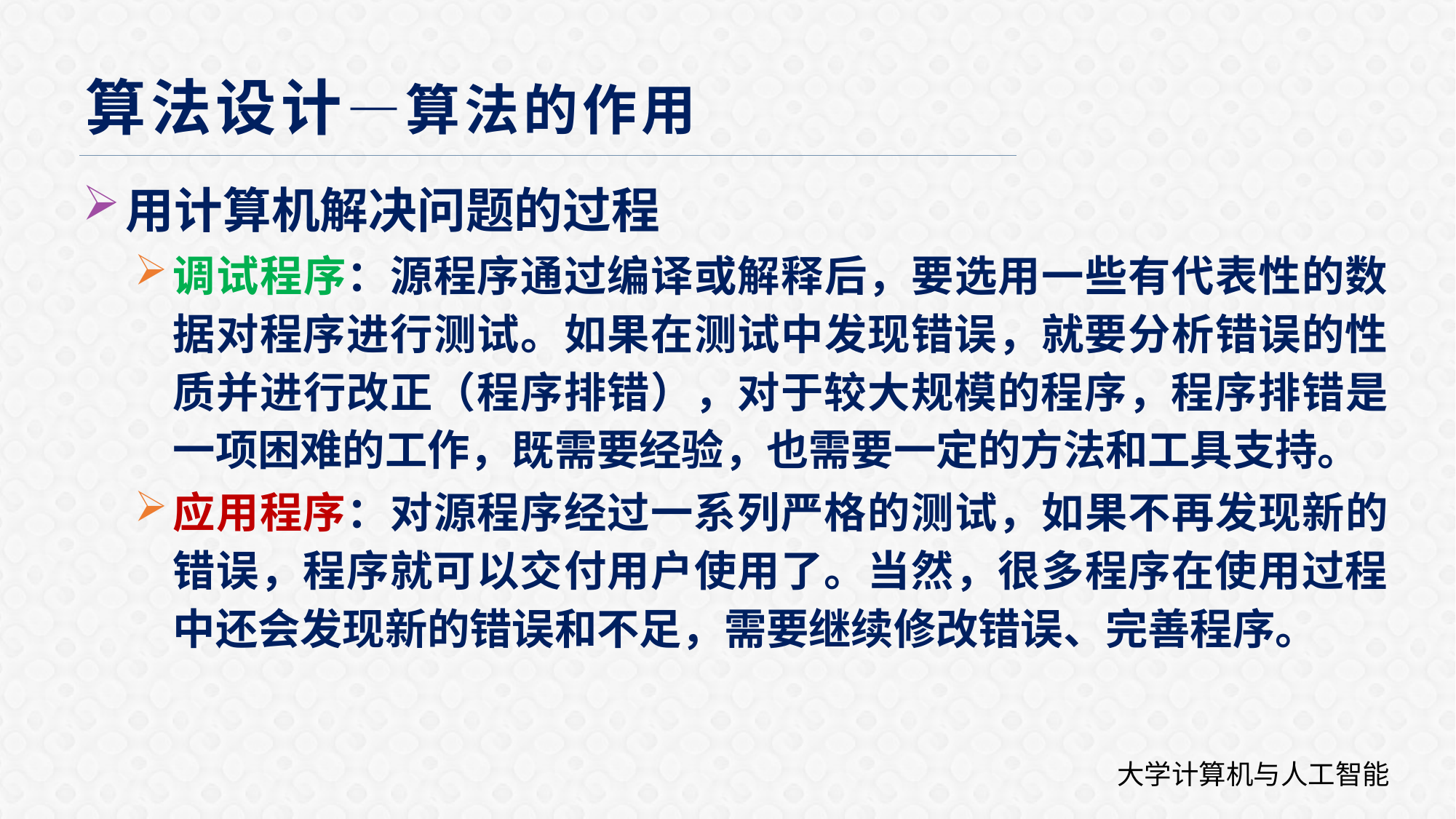

算法设计—算法的作用
用计算机解决问题的过程
调试程序：源程序通过编译或解释后，要选用一些有代表性的数据对程序进行测试。如果在测试中发现错误，就要分析错误的性质并进行改正（程序排错），对于较大规模的程序，程序排错是一项困难的工作，既需要经验，也需要一定的方法和工具支持。
应用程序：对源程序经过一系列严格的测试，如果不再发现新的错误，程序就可以交付用户使用了。当然，很多程序在使用过程中还会发现新的错误和不足，需要继续修改错误、完善程序。